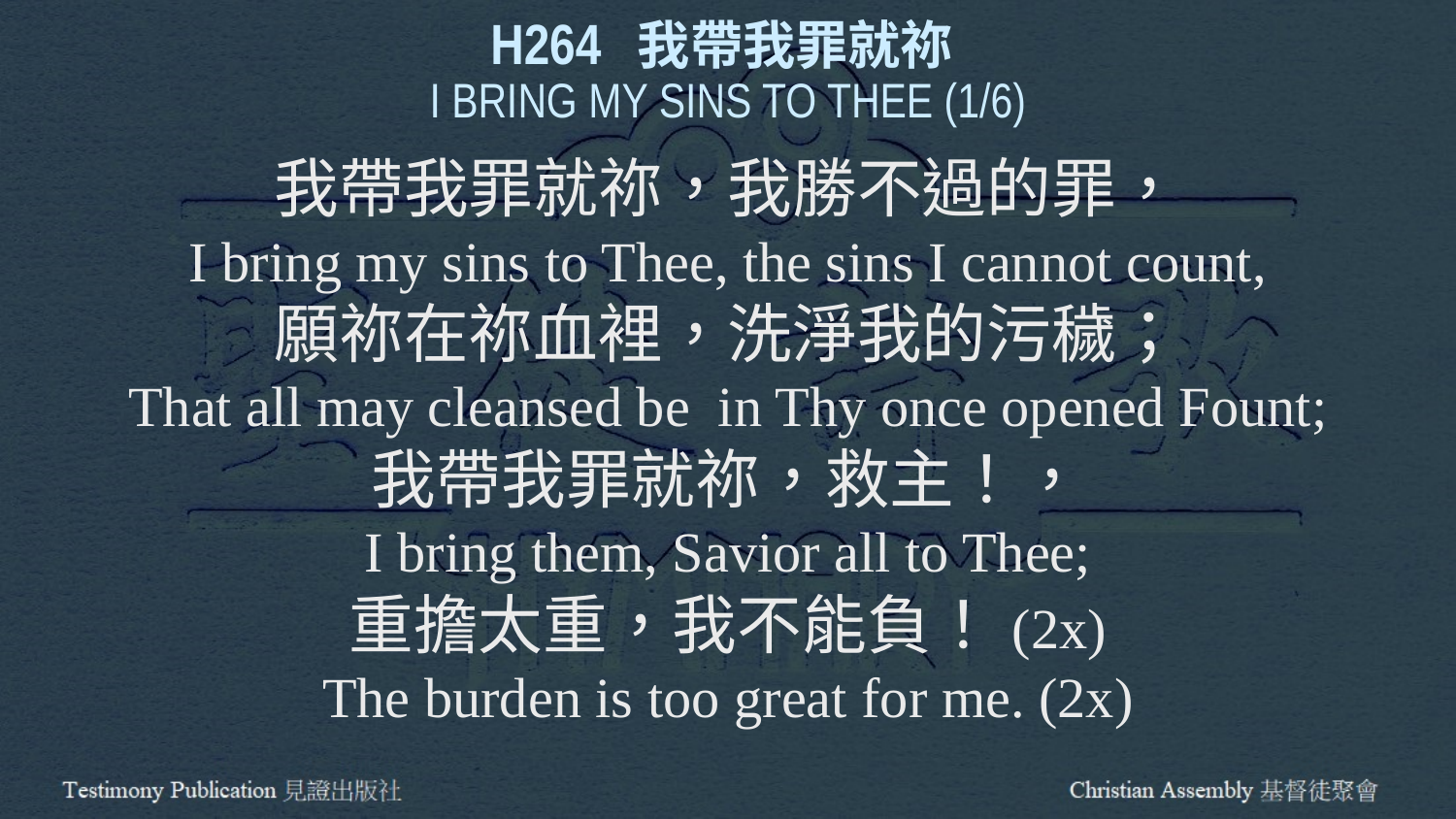

H264  我帶我罪就祢
I BRING MY SINS TO THEE (1/6)
我帶我罪就祢，我勝不過的罪，
I bring my sins to Thee, the sins I cannot count,
願祢在祢血裡，洗淨我的污穢；
That all may cleansed be  in Thy once opened Fount;
我帶我罪就祢，救主！，
I bring them, Savior all to Thee;
重擔太重，我不能負！(2x)
The burden is too great for me. (2x)